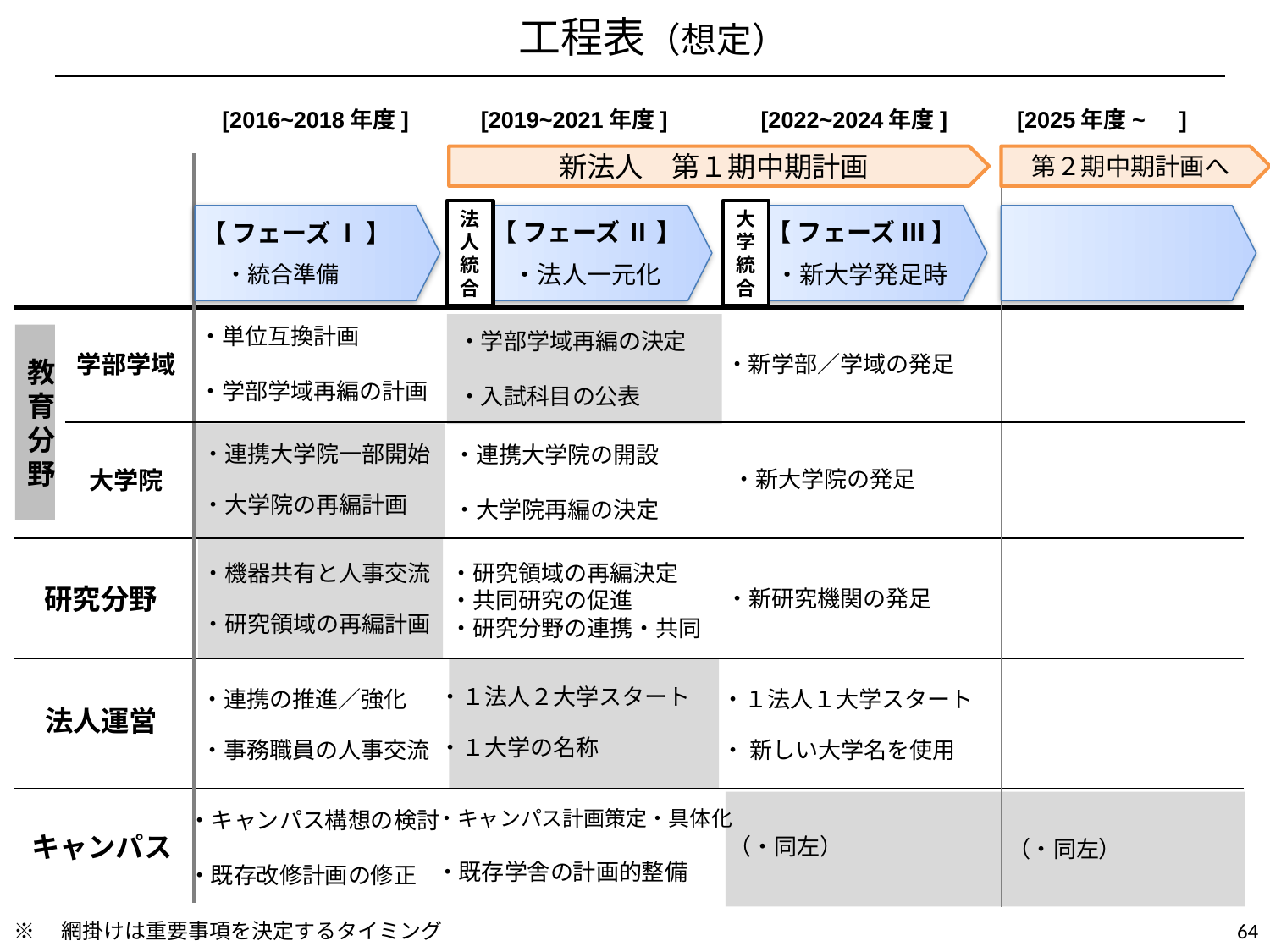

工程表（想定）
[2016~2018年度]
[2019~2021年度]
[2022~2024年度]
[2025年度~　]
第２期中期計画へ
新法人　第１期中期計画
法人統合
大学統合

【 フェーズ Ⅱ 】

・法人一元化
【 フェーズ Ⅲ 】

・新大学発足時
【 フェーズ Ⅰ 】

　・統合準備

・単位互換計画

・学部学域再編の計画
学部学域
・学部学域再編の決定

・入試科目の公表
教育分野
・新学部／学域の発足

・連携大学院一部開始

・大学院の再編計画
・連携大学院の開設

・大学院再編の決定
大学院
・新大学院の発足

・機器共有と人事交流

・研究領域の再編計画
・研究領域の再編決定
・共同研究の促進
・研究分野の連携・共同
研究分野
・新研究機関の発足
法人運営

・１法人２大学スタート

・１大学の名称
・連携の推進／強化

・事務職員の人事交流
・１法人１大学スタート

・ 新しい大学名を使用

キャンパス
・キャンパス計画策定・具体化

・既存学舎の計画的整備
・キャンパス構想の検討

・既存改修計画の修正
（・同左）
（・同左）
64
※　網掛けは重要事項を決定するタイミング